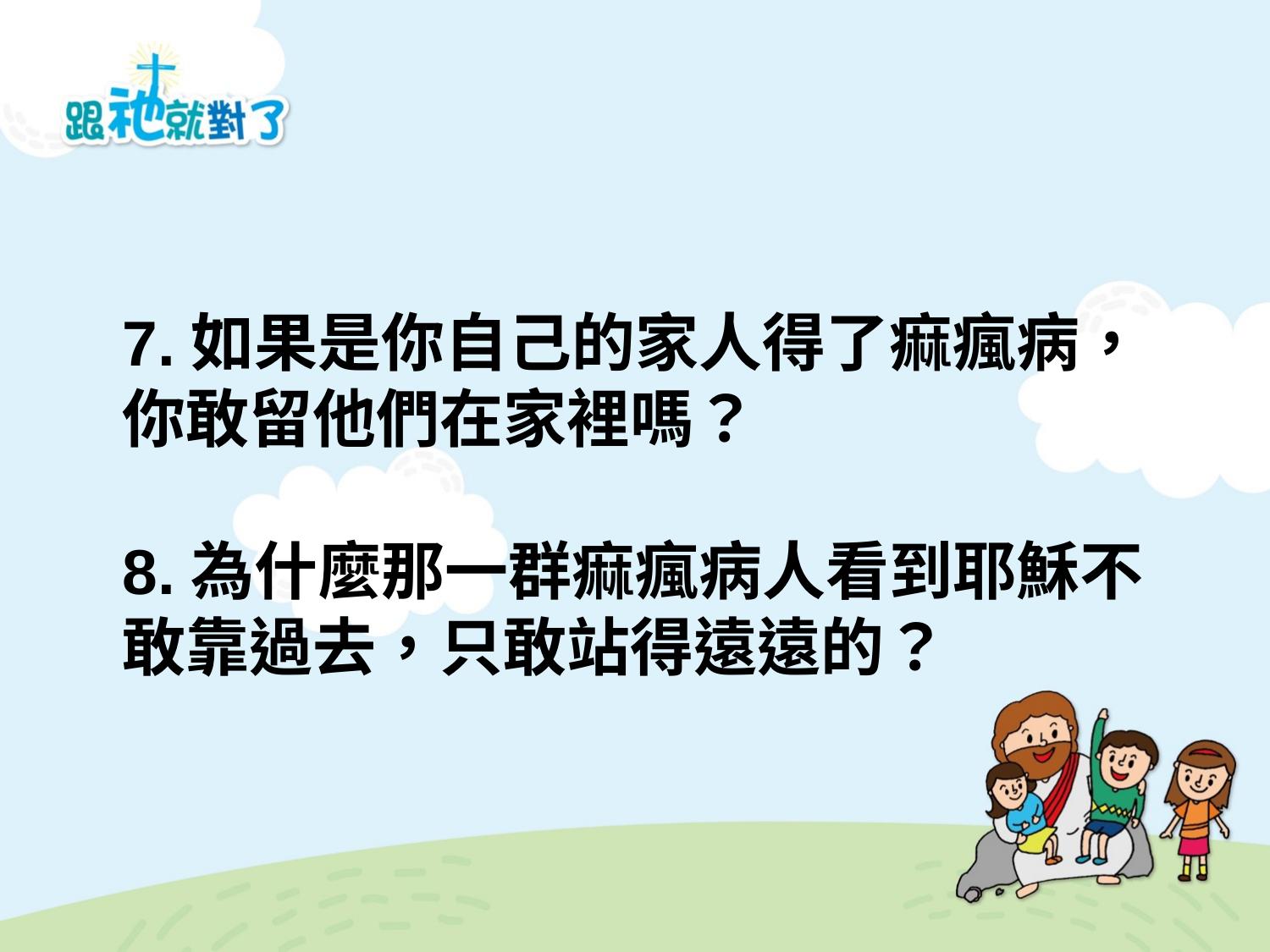

7.如果是你自己的家人得了痲瘋病，你敢留他們在家裡嗎？

8.為什麼那一群痲瘋病人看到耶穌不敢靠過去，只敢站得遠遠的？